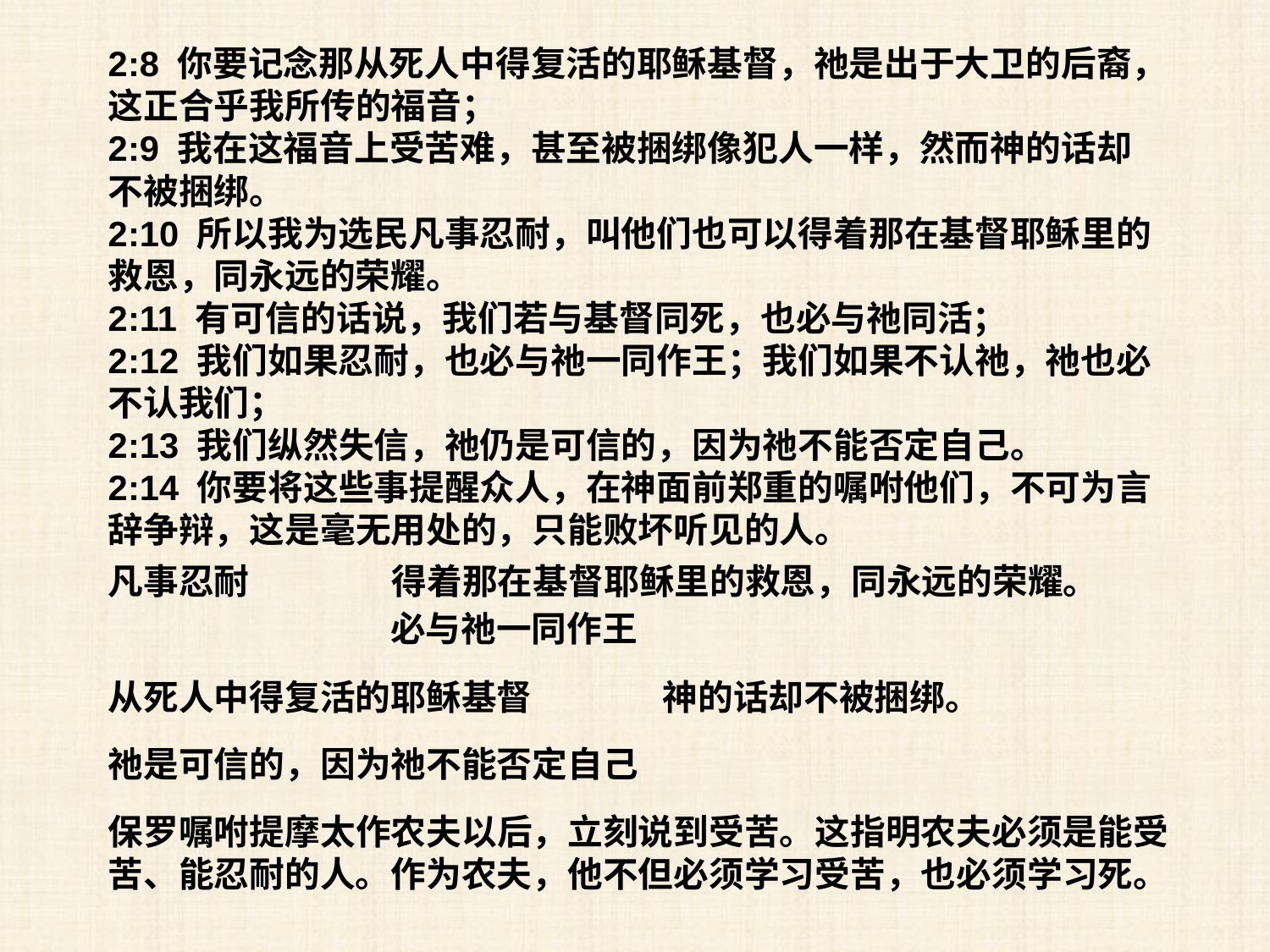

2:8 你要记念那从死人中得复活的耶稣基督，祂是出于大卫的后裔，这正合乎我所传的福音；
2:9 我在这福音上受苦难，甚至被捆绑像犯人一样，然而神的话却不被捆绑。
2:10 所以我为选民凡事忍耐，叫他们也可以得着那在基督耶稣里的救恩，同永远的荣耀。
2:11 有可信的话说，我们若与基督同死，也必与祂同活；
2:12 我们如果忍耐，也必与祂一同作王；我们如果不认祂，祂也必不认我们；
2:13 我们纵然失信，祂仍是可信的，因为祂不能否定自己。
2:14 你要将这些事提醒众人，在神面前郑重的嘱咐他们，不可为言辞争辩，这是毫无用处的，只能败坏听见的人。
凡事忍耐
得着那在基督耶稣里的救恩，同永远的荣耀。
必与祂一同作王
从死人中得复活的耶稣基督
神的话却不被捆绑。
祂是可信的，因为祂不能否定自己
保罗嘱咐提摩太作农夫以后，立刻说到受苦。这指明农夫必须是能受苦、能忍耐的人。作为农夫，他不但必须学习受苦，也必须学习死。